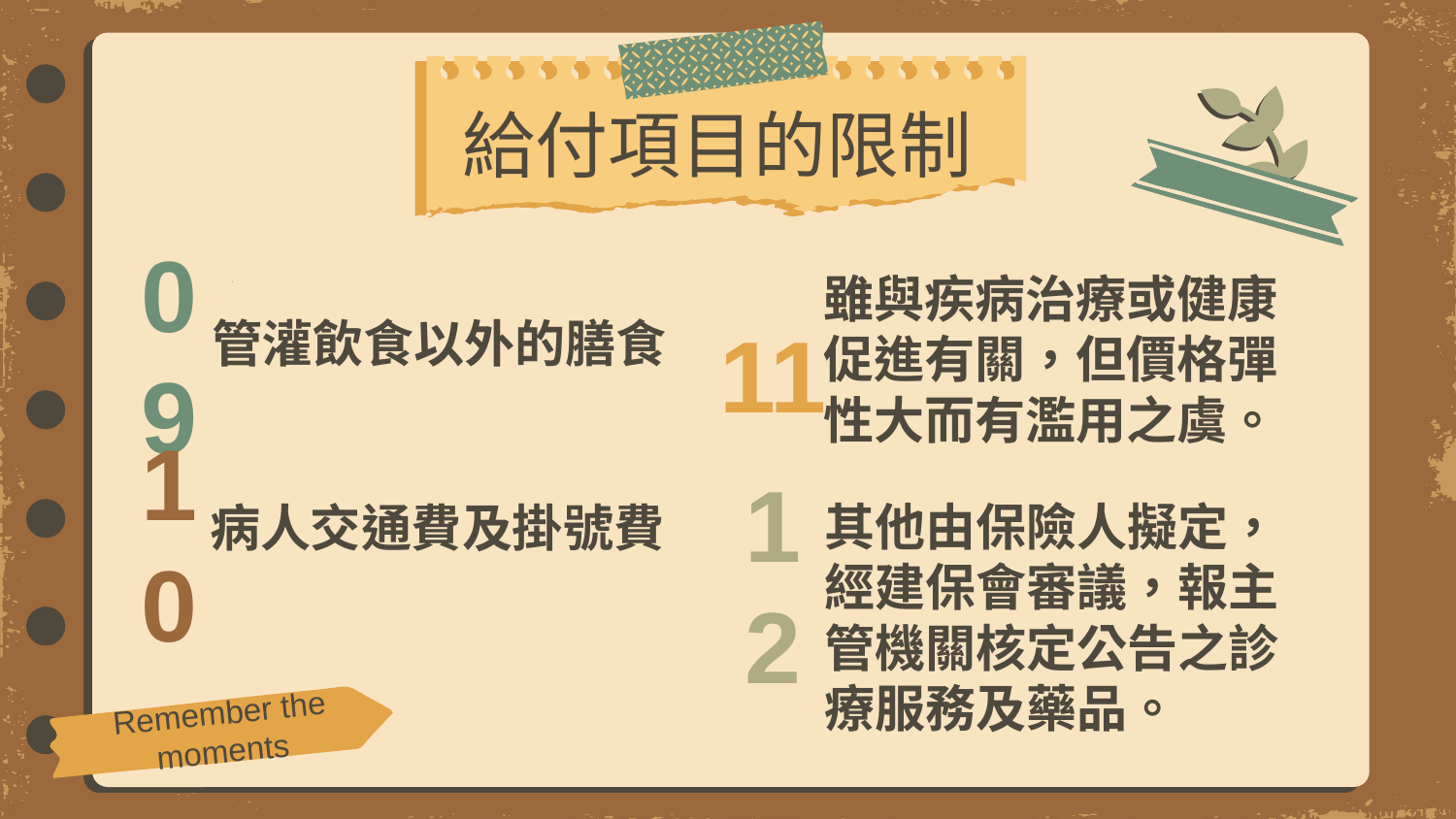

給付項目的限制

# 09

11
管灌飲食以外的膳食
雖與疾病治療或健康促進有關，但價格彈性大而有濫用之虞。

10
病人交通費及掛號費

12
其他由保險人擬定，經建保會審議，報主管機關核定公告之診療服務及藥品。

Remember the moments